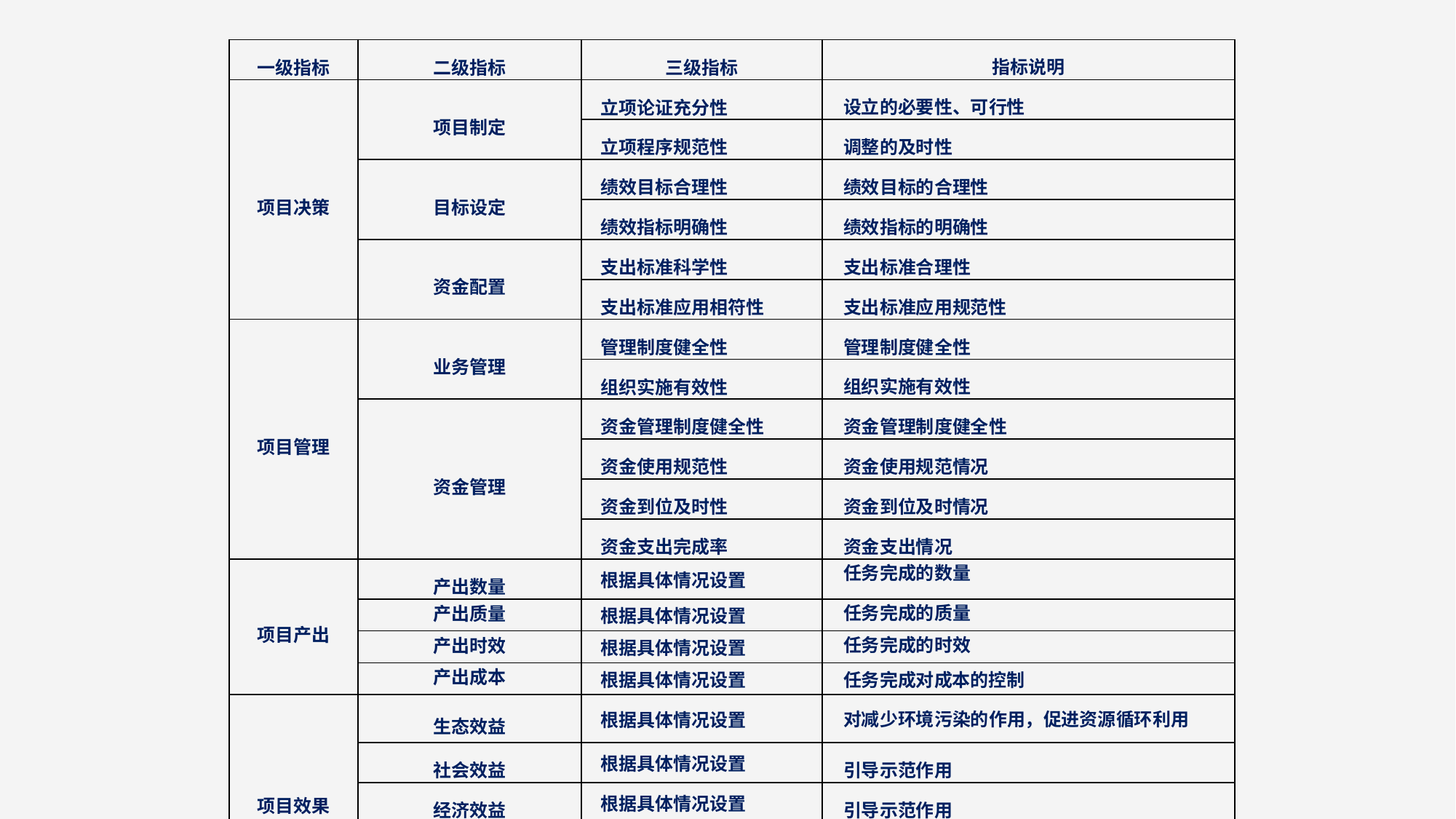

| 一级指标 | 二级指标 | 三级指标 | 指标说明 |
| --- | --- | --- | --- |
| 项目决策 | 项目制定 | 立项论证充分性 | 设立的必要性、可行性 |
|  |  | 立项程序规范性 | 调整的及时性 |
|  | 目标设定 | 绩效目标合理性 | 绩效目标的合理性 |
|  |  | 绩效指标明确性 | 绩效指标的明确性 |
|  | 资金配置 | 支出标准科学性 | 支出标准合理性 |
|  |  | 支出标准应用相符性 | 支出标准应用规范性 |
| 项目管理 | 业务管理 | 管理制度健全性 | 管理制度健全性 |
|  |  | 组织实施有效性 | 组织实施有效性 |
|  | 资金管理 | 资金管理制度健全性 | 资金管理制度健全性 |
|  |  | 资金使用规范性 | 资金使用规范情况 |
|  |  | 资金到位及时性 | 资金到位及时情况 |
|  |  | 资金支出完成率 | 资金支出情况 |
| 项目产出 | 产出数量 | 根据具体情况设置 | 任务完成的数量 |
|  | 产出质量 | 根据具体情况设置 | 任务完成的质量 |
|  | 产出时效 | 根据具体情况设置 | 任务完成的时效 |
|  | 产出成本 | 根据具体情况设置 | 任务完成对成本的控制 |
| 项目效果 | 生态效益 | 根据具体情况设置 | 对减少环境污染的作用，促进资源循环利用 |
|  | 社会效益 | 根据具体情况设置 | 引导示范作用 |
|  | 经济效益 | 根据具体情况设置 | 引导示范作用 |
|  | 可持续影响 | 根据具体情况设置 | 资金、制度、人员的长期可持续性 |
|  | 服务对象满意度 | 根据具体情况设置 | 公众的满意度 |
#